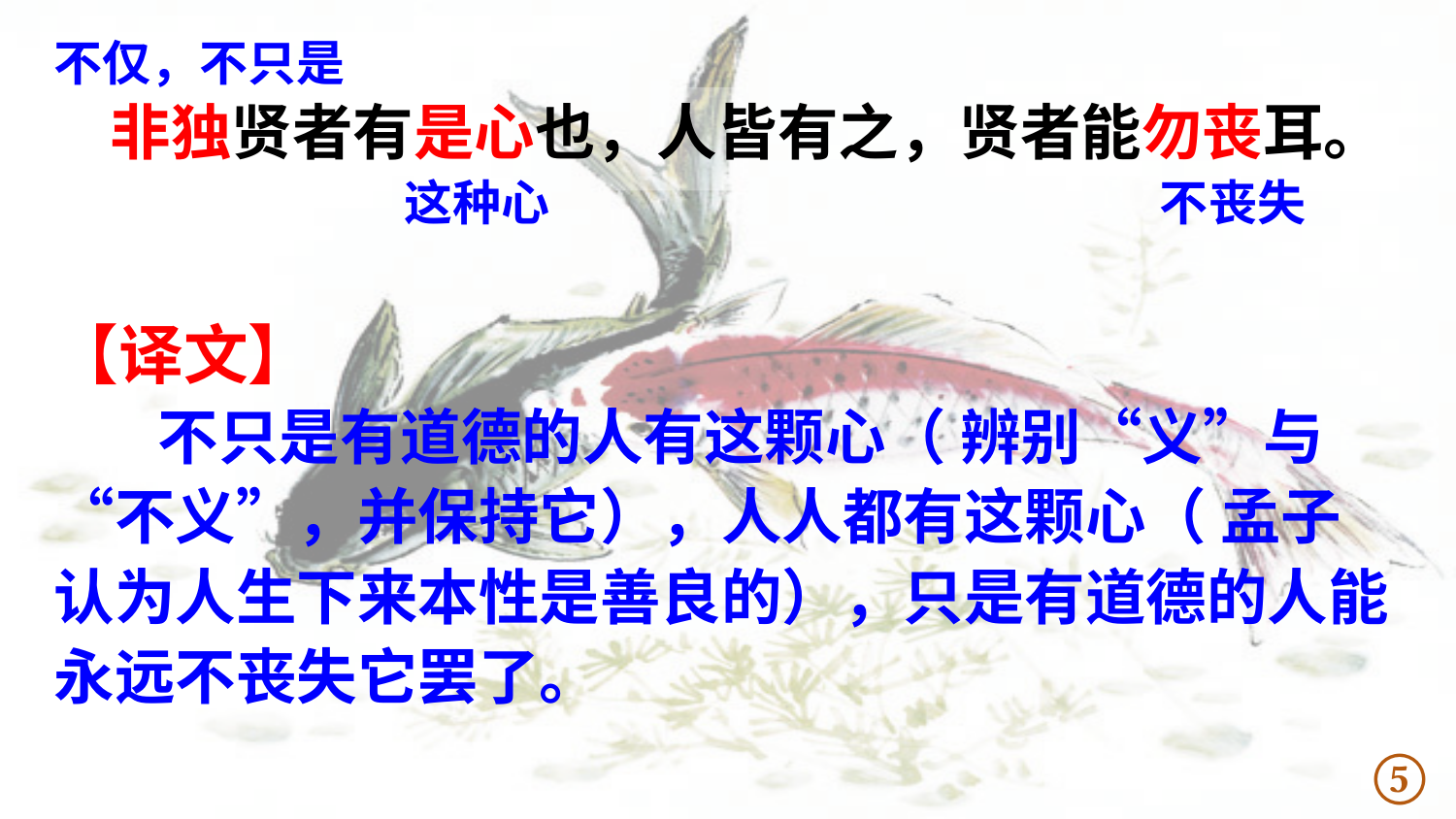

不仅，不只是
非独贤者有是心也，人皆有之，贤者能勿丧耳。
这种心
不丧失
【译文】
       不只是有道德的人有这颗心（ 辨别“义”与“不义”，并保持它），人人都有这颗心（ 孟子认为人生下来本性是善良的），只是有道德的人能永远不丧失它罢了。
⑤